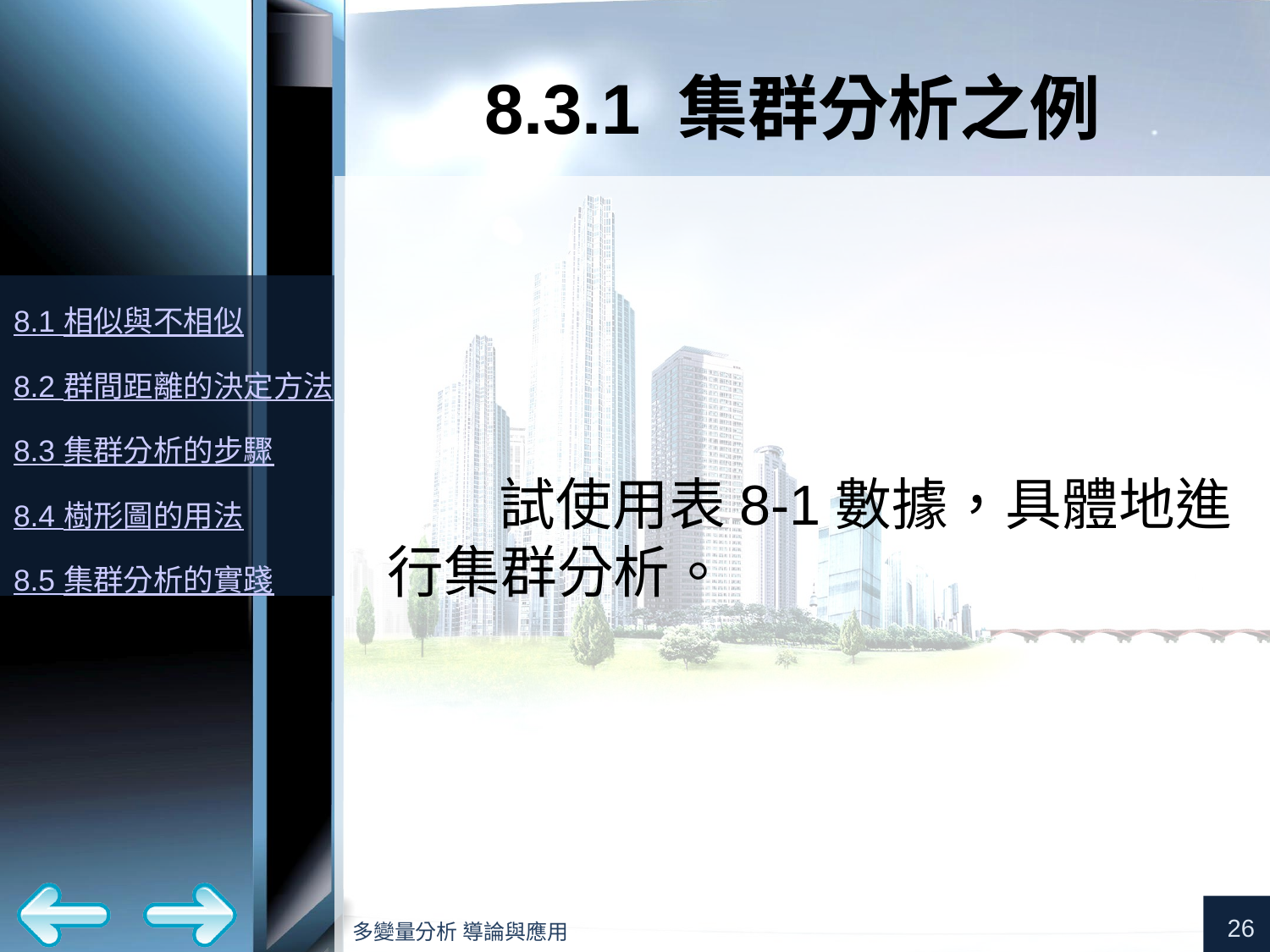

# 8.3.1 集群分析之例
試使用表8-1數據，具體地進行集群分析。
26
多變量分析 導論與應用